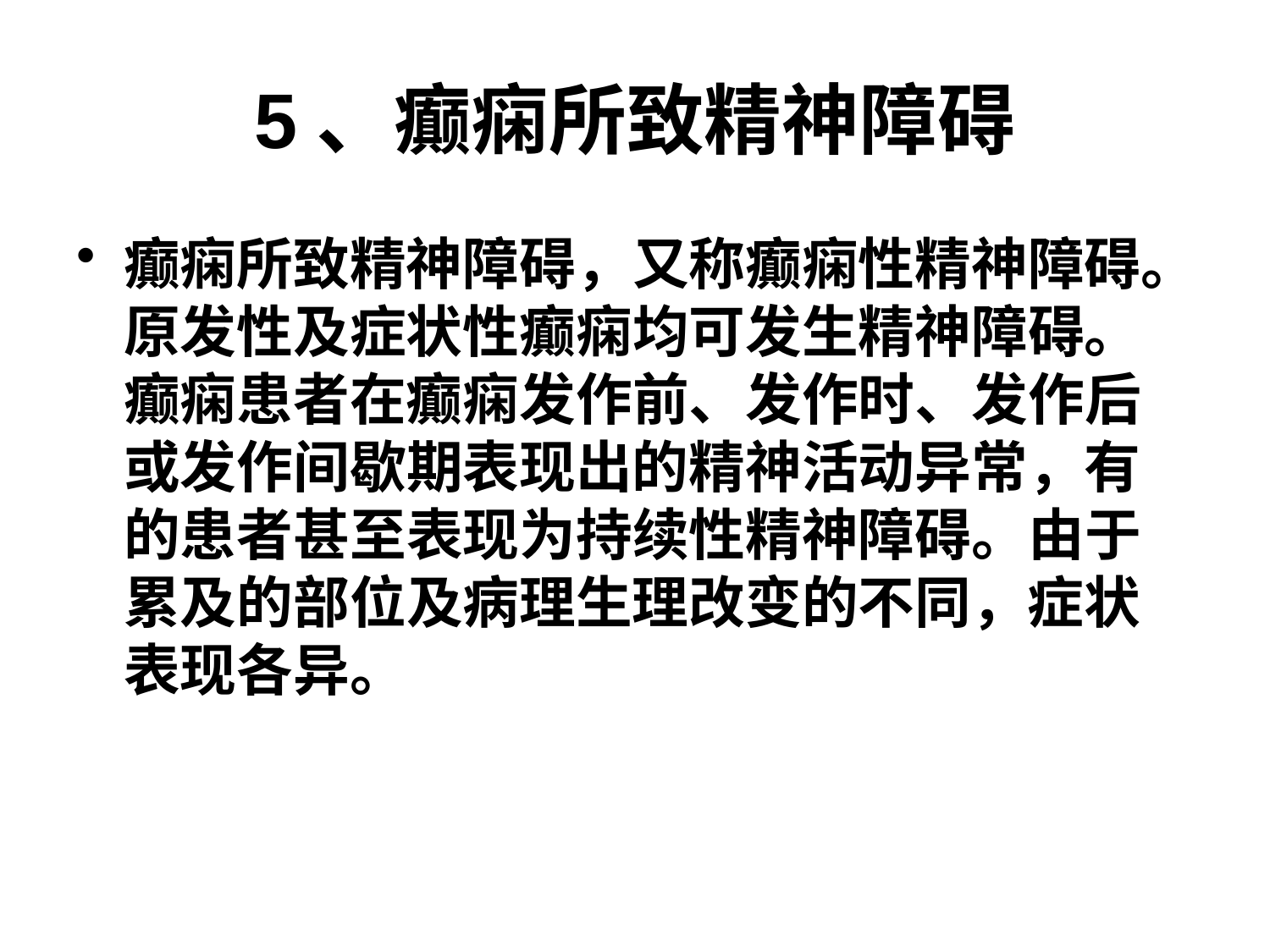

# 5、癫痫所致精神障碍
癫痫所致精神障碍，又称癫痫性精神障碍。原发性及症状性癫痫均可发生精神障碍。癫痫患者在癫痫发作前、发作时、发作后或发作间歇期表现出的精神活动异常，有的患者甚至表现为持续性精神障碍。由于累及的部位及病理生理改变的不同，症状表现各异。